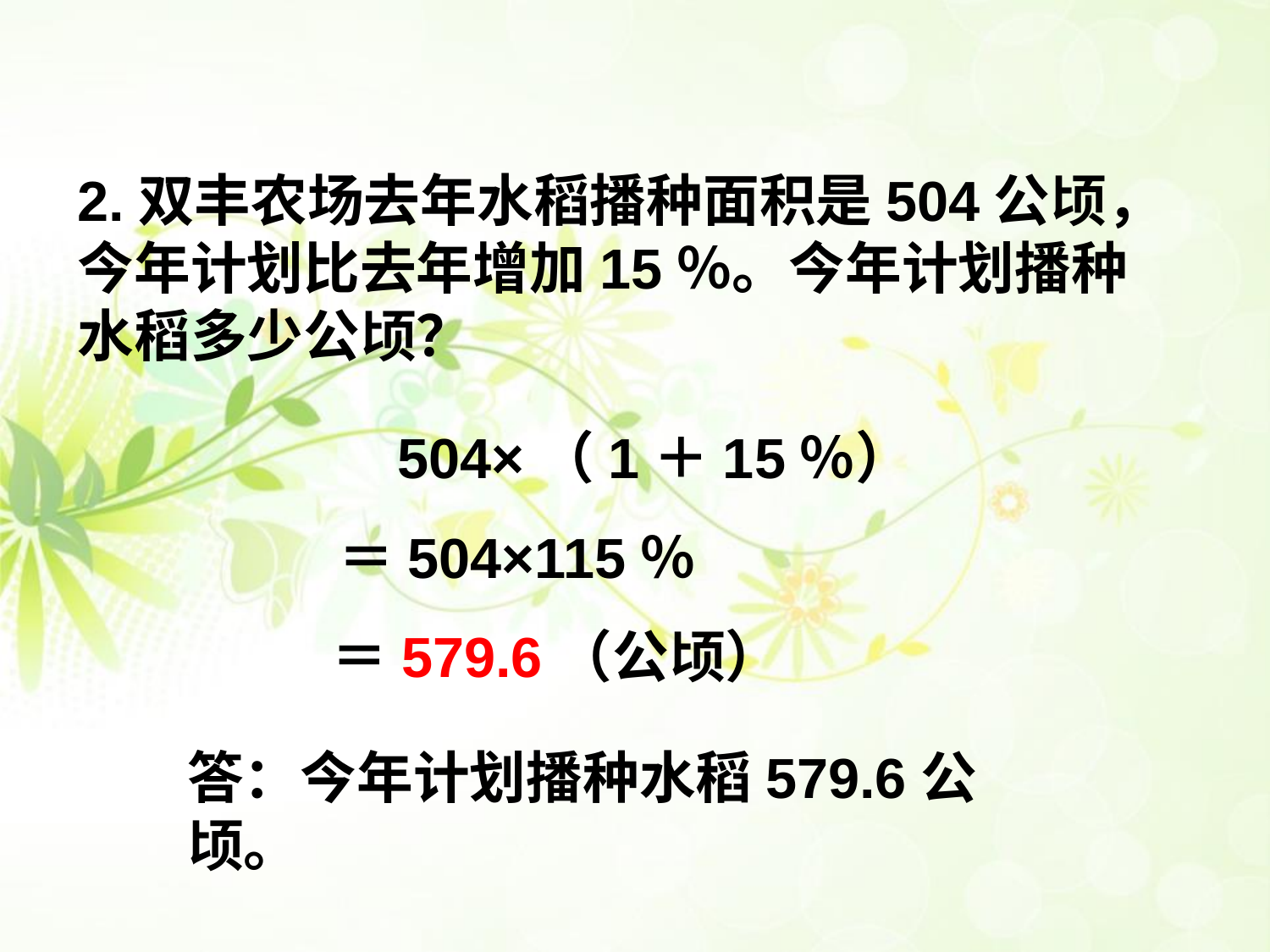

2.双丰农场去年水稻播种面积是504公顷，今年计划比去年增加15％。今年计划播种水稻多少公顷？
504×（1＋15％）
＝504×115％
＝579.6（公顷）
答：今年计划播种水稻579.6公顷。